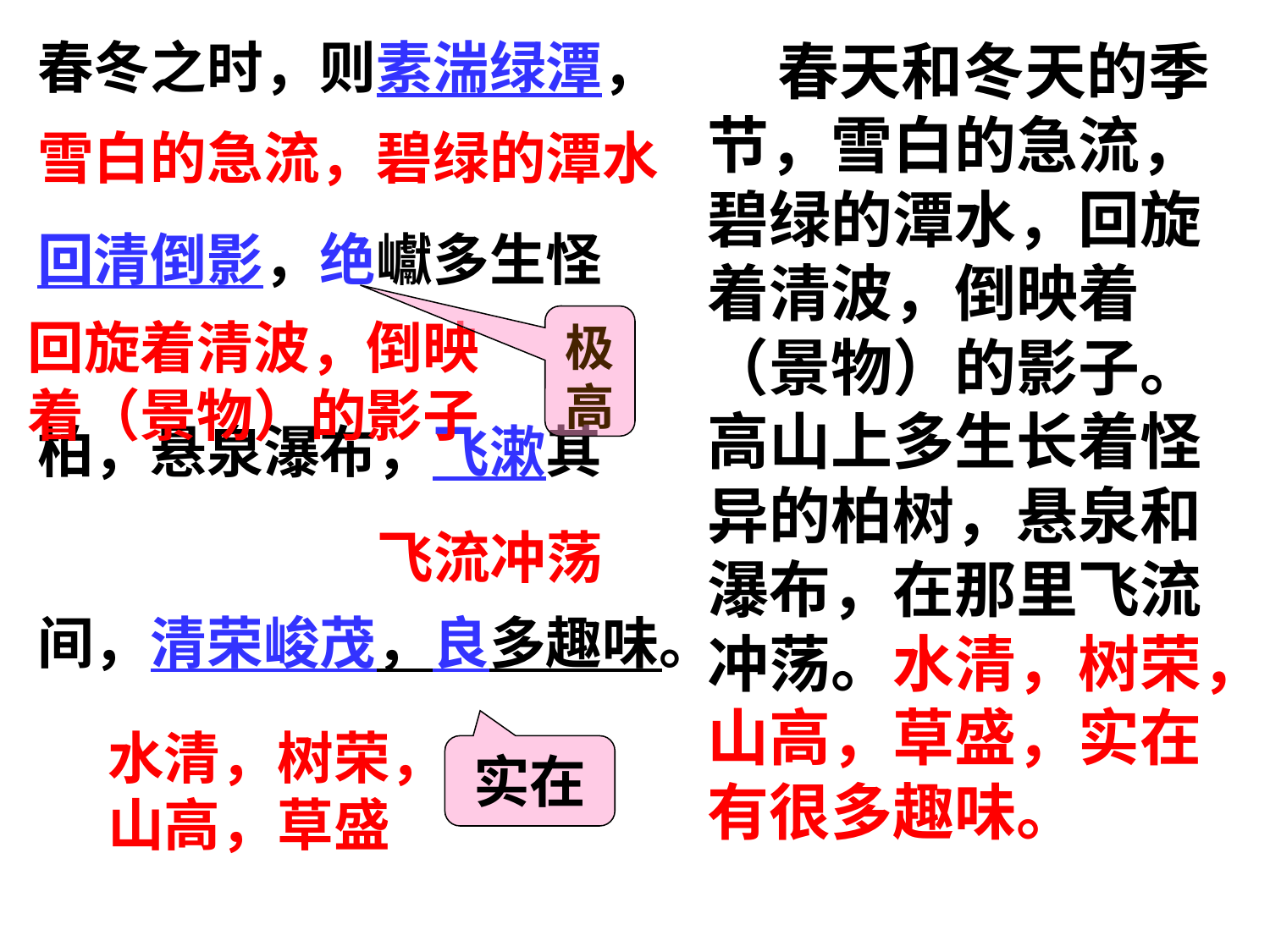

春冬之时，则素湍绿潭，

回清倒影，绝巘多生怪

柏，悬泉瀑布，飞漱其

间，清荣峻茂，良多趣味。
    春天和冬天的季节，雪白的急流，碧绿的潭水，回旋着清波，倒映着（景物）的影子。高山上多生长着怪异的柏树，悬泉和瀑布，在那里飞流冲荡。水清，树荣，山高，草盛，实在有很多趣味。
雪白的急流，碧绿的潭水
回旋着清波，倒映着（景物）的影子
极高
飞流冲荡
水清，树荣，山高，草盛
实在